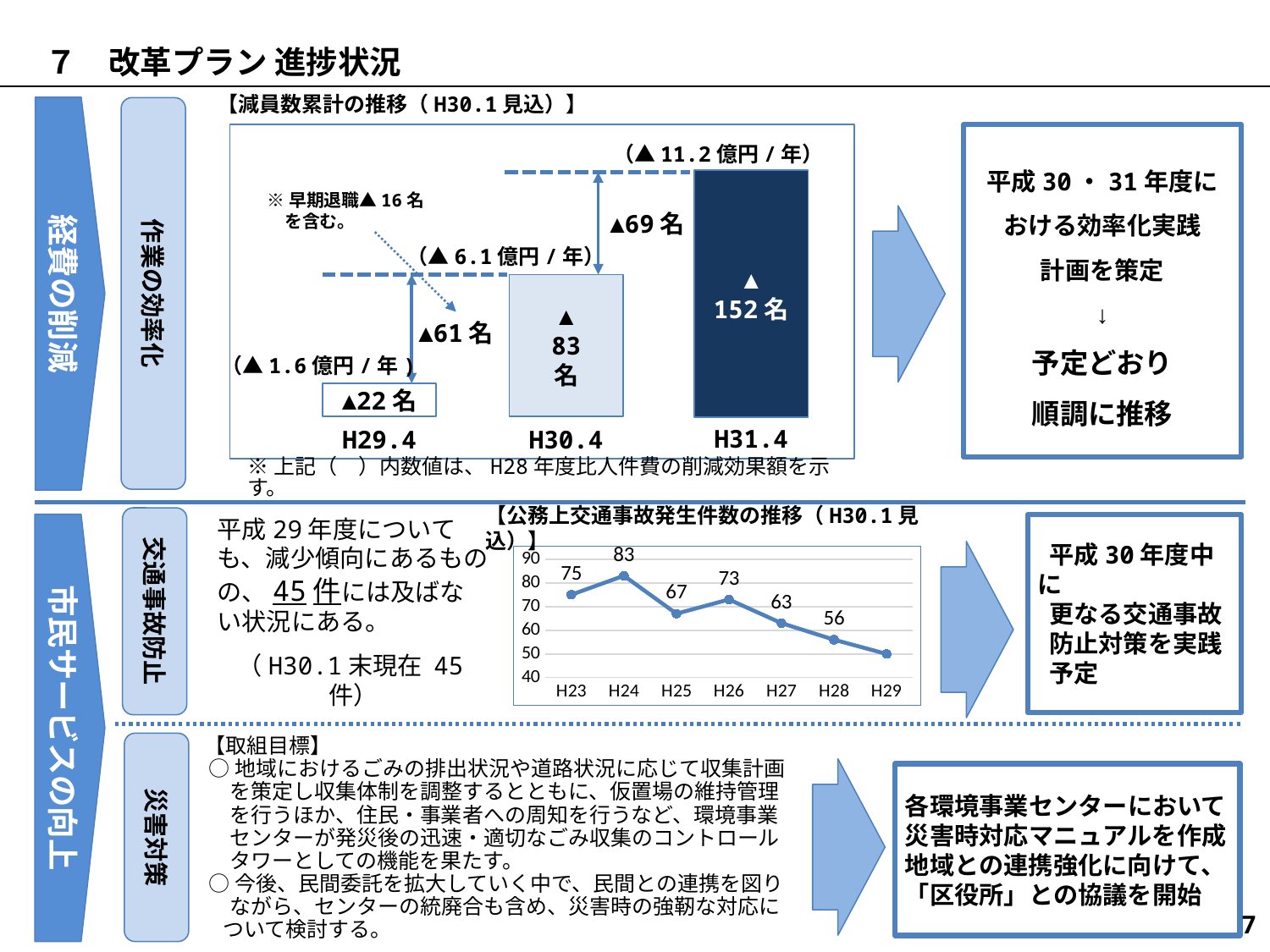

７　改革プラン 進捗状況
【減員数累計の推移（H30.1見込）】
▲
152名
▲69名
▲
83
名
▲61名
▲22名
H31.4
H30.4
H29.4
※早期退職▲16名
　を含む。

（▲11.2億円/年）
（▲6.1億円/年）
（▲1.6億円/年)
経費の削減
作業の効率化
平成30・31年度に
おける効率化実践
計画を策定
↓
予定どおり
順調に推移

※上記（　）内数値は、H28年度比人件費の削減効果額を示す。
交通事故防止
【公務上交通事故発生件数の推移（H30.1見込）】
平成29年度についても、減少傾向にあるものの、45件には及ばない状況にある。

（H30.1末現在 45件）
 平成30年度中に
 更なる交通事故
 防止対策を実践
 予定

### Chart

| Category |  |  |
|---|---|---|
| H23 | 75.0 | None |
| H24 | 83.0 | None |
| H25 | 67.0 | None |
| H26 | 73.0 | None |
| H27 | 63.0 | None |
| H28 | 56.0 | None |
| H29 | 50.0 | None |
市民サービスの向上
【取組目標】
 ○地域におけるごみの排出状況や道路状況に応じて収集計画
　 を策定し収集体制を調整するとともに、仮置場の維持管理
　 を行うほか、住民・事業者への周知を行うなど、環境事業
　 センターが発災後の迅速・適切なごみ収集のコントロール
　 タワーとしての機能を果たす。
 ○今後、民間委託を拡大していく中で、民間との連携を図り
　 ながら、センターの統廃合も含め、災害時の強靭な対応に
   ついて検討する。
災害対策
各環境事業センターにおいて
災害時対応マニュアルを作成
地域との連携強化に向けて、
「区役所」との協議を開始

7